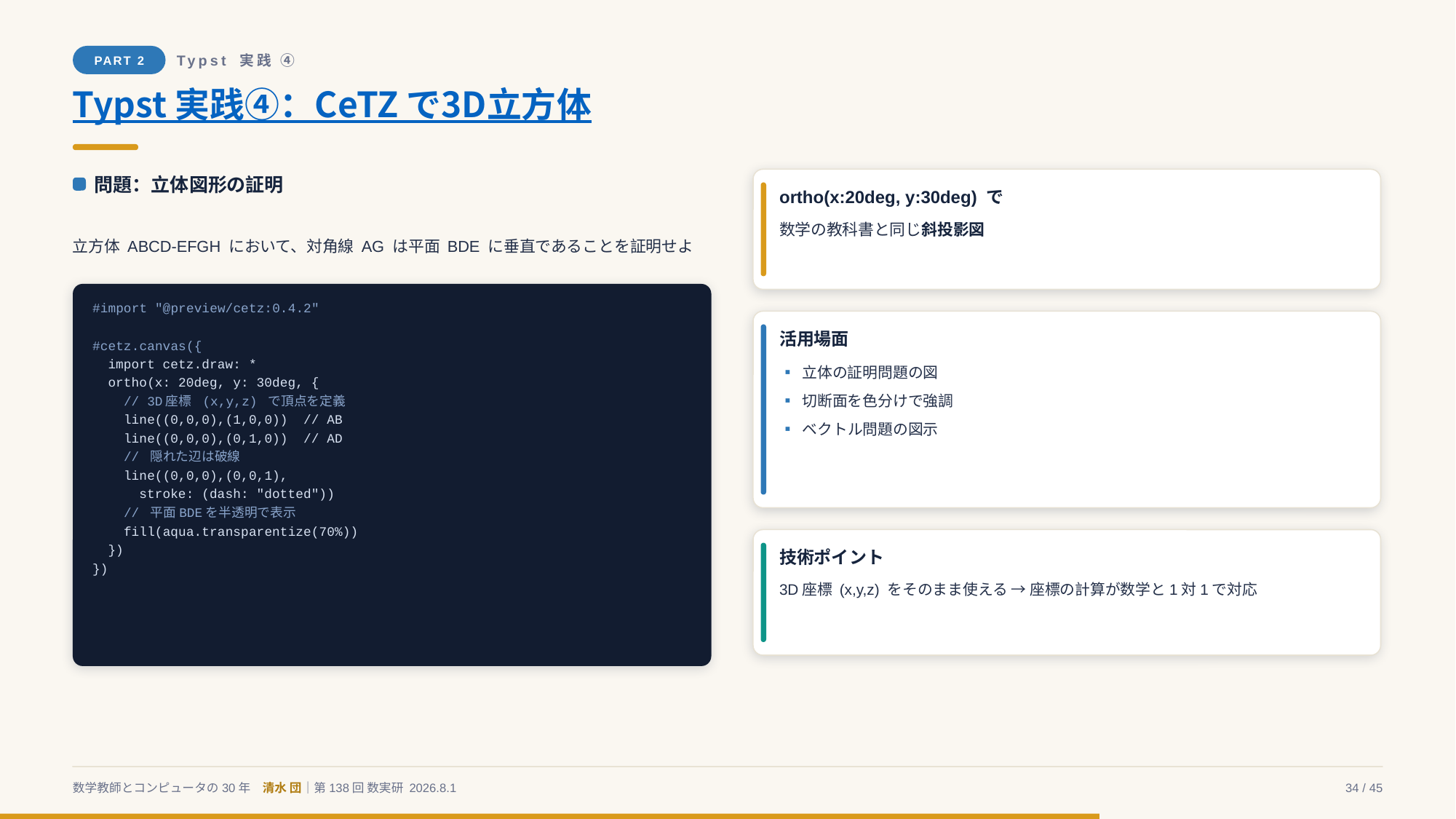

PART 2
Typst 実践 ④
Typst 実践④：CeTZ で3D立方体

問題：立体図形の証明

ortho(x:20deg, y:30deg) で

立方体 ABCD-EFGH において、対角線 AG は平面 BDE に垂直であることを証明せよ
数学の教科書と同じ斜投影図

#import "@preview/cetz:0.4.2"

#cetz.canvas({
  import cetz.draw: *
  ortho(x: 20deg, y: 30deg, {
    // 3D座標 (x,y,z) で頂点を定義
    line((0,0,0),(1,0,0))  // AB
    line((0,0,0),(0,1,0))  // AD
    // 隠れた辺は破線
    line((0,0,0),(0,0,1),
      stroke: (dash: "dotted"))
    // 平面BDEを半透明で表示
    fill(aqua.transparentize(70%))
  })
})

活用場面

▪ 立体の証明問題の図
▪ 切断面を色分けで強調
▪ ベクトル問題の図示

技術ポイント

3D座標 (x,y,z) をそのまま使える → 座標の計算が数学と1対1で対応

数学教師とコンピュータの30年　清水 団｜第138回 数実研 2026.8.1
34 / 45